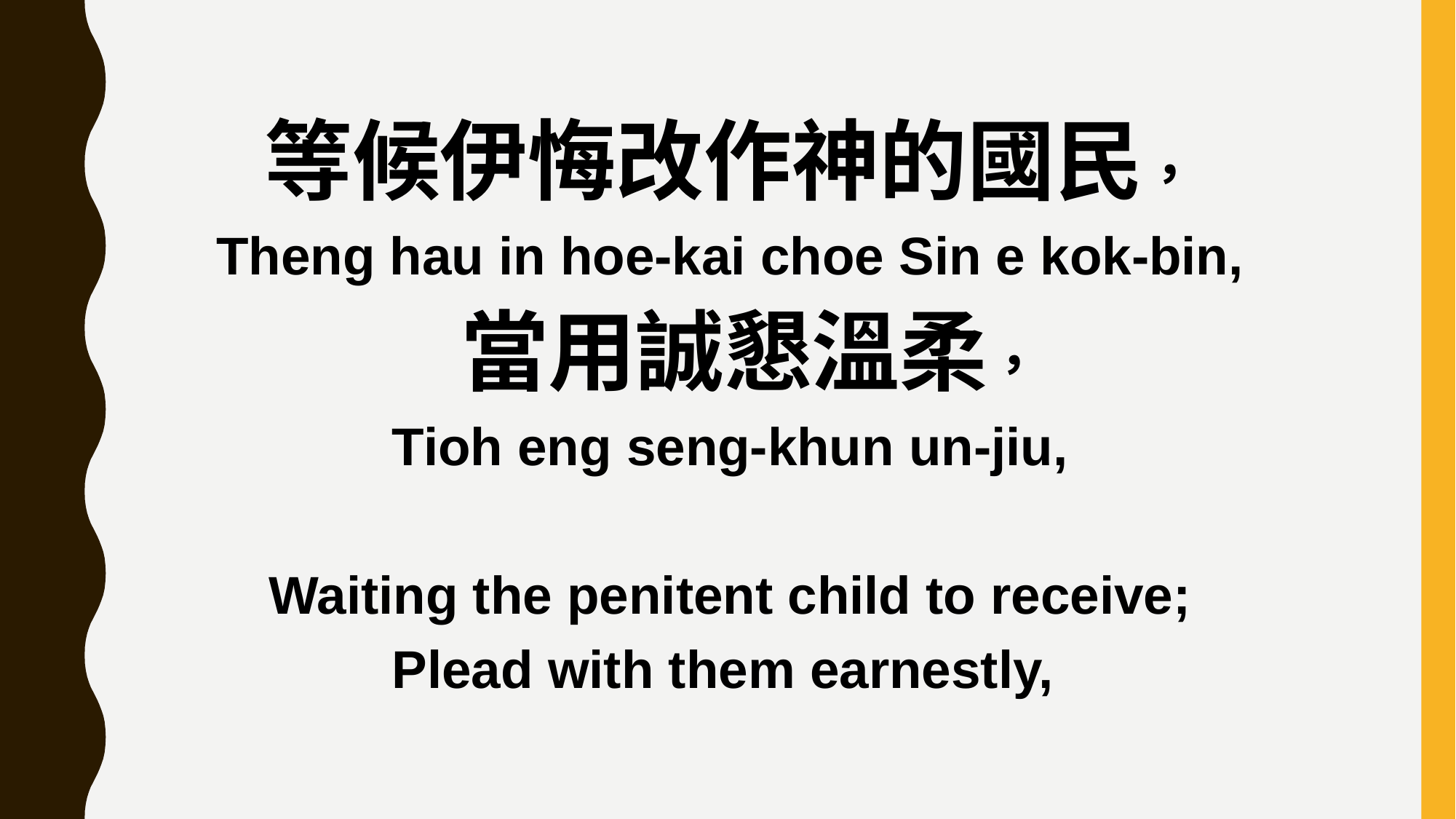

等候伊悔改作神的國民，
Theng hau in hoe-kai choe Sin e kok-bin,
 當用誠懇溫柔，
Tioh eng seng-khun un-jiu,

Waiting the penitent child to receive;
Plead with them earnestly,